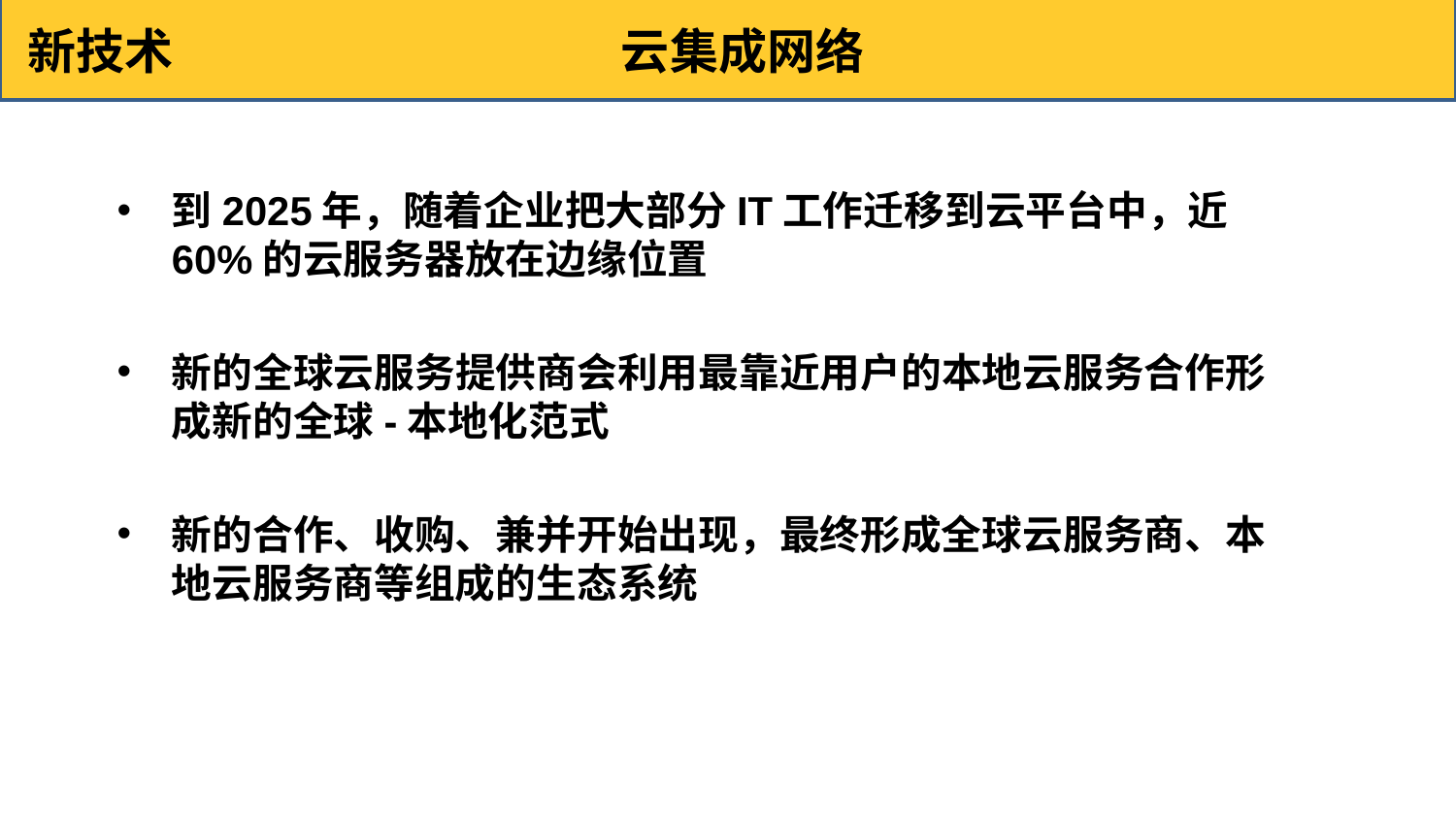

新技术                                         云集成网络

到2025年，随着企业把大部分IT工作迁移到云平台中，近60%的云服务器放在边缘位置

新的全球云服务提供商会利用最靠近用户的本地云服务合作形成新的全球-本地化范式

新的合作、收购、兼并开始出现，最终形成全球云服务商、本地云服务商等组成的生态系统
25